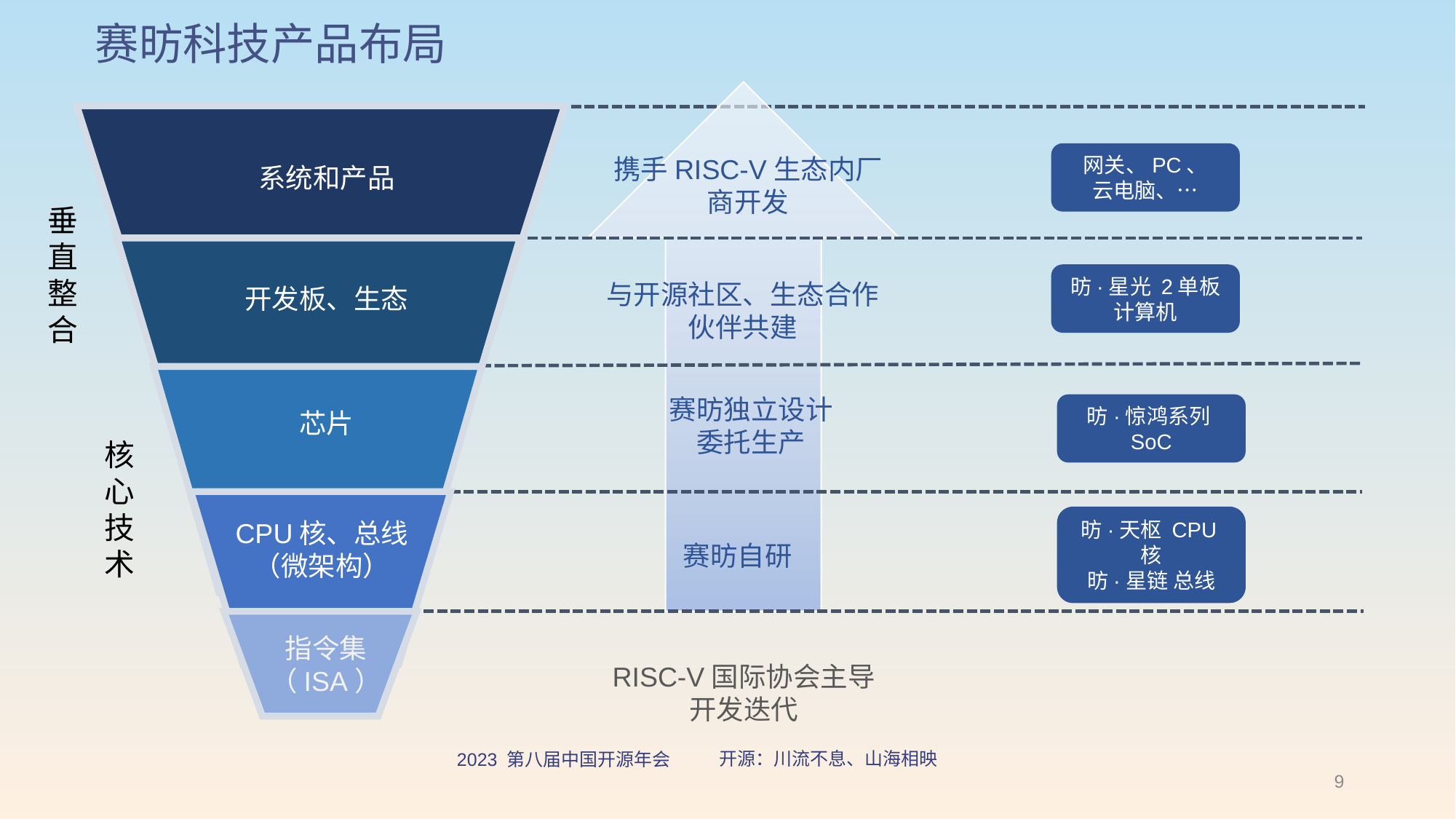

# 赛昉科技产品布局

网关、PC、
云电脑、…
携手RISC-V生态内厂商开发
系统和产品
垂直整合

昉·星光 2单板
计算机
开发板、生态
与开源社区、生态合作伙伴共建

赛昉独立设计
委托生产
芯片
昉·惊鸿系列SoC
核
心
技
术

CPU核、总线
（微架构）
昉·天枢 CPU核
昉·星链 总线
赛昉自研

指令集
（ISA）
RISC-V国际协会主导
开发迭代
9